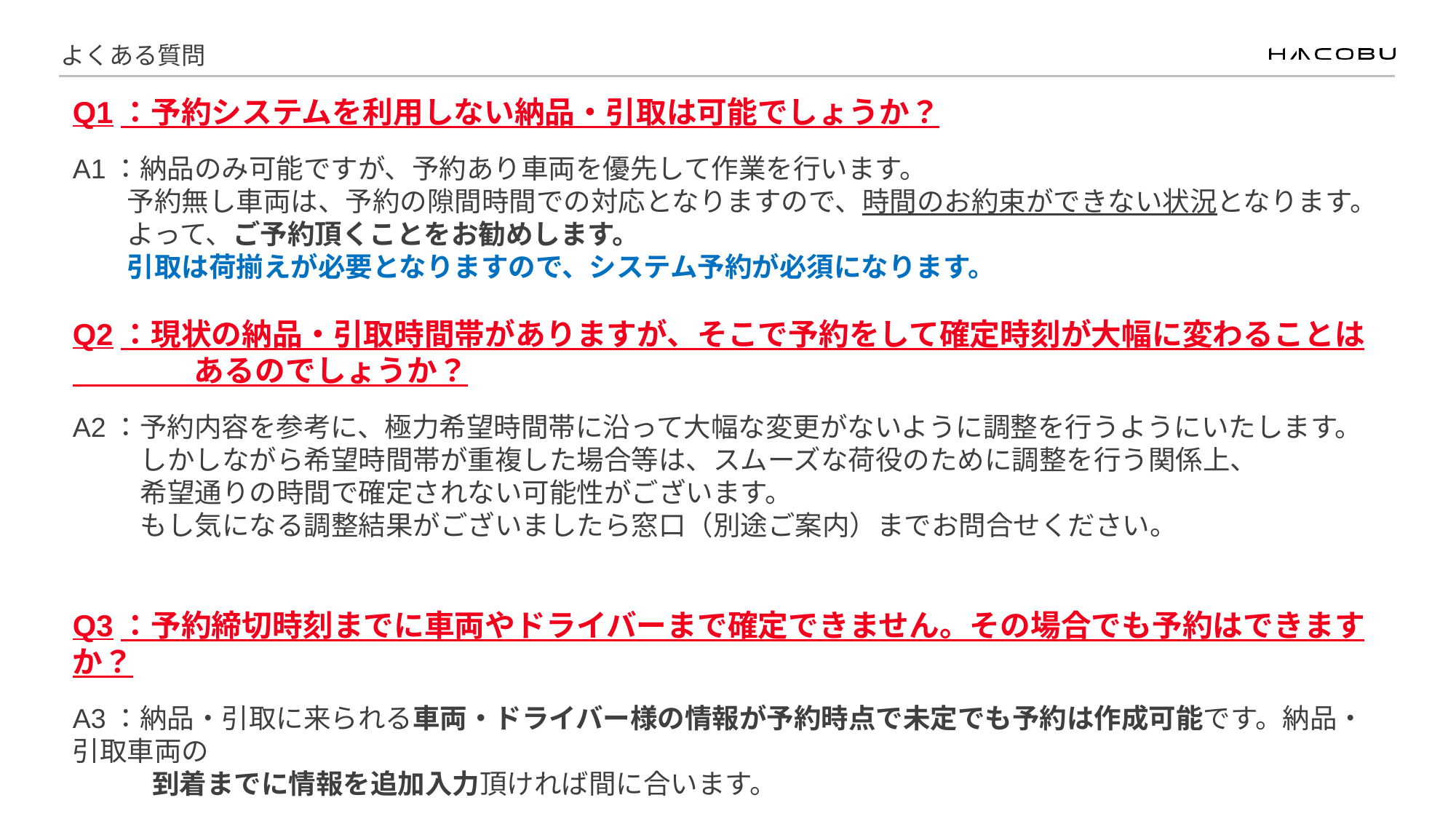

# よくある質問
Q1：予約システムを利用しない納品・引取は可能でしょうか？

A1：納品のみ可能ですが、予約あり車両を優先して作業を行います。
予約無し車両は、予約の隙間時間での対応となりますので、時間のお約束ができない状況となります。
よって、ご予約頂くことをお勧めします。
引取は荷揃えが必要となりますので、システム予約が必須になります。

Q2：現状の納品・引取時間帯がありますが、そこで予約をして確定時刻が大幅に変わることは
　　　　あるのでしょうか？

A2：予約内容を参考に、極力希望時間帯に沿って大幅な変更がないように調整を行うようにいたします。
 しかしながら希望時間帯が重複した場合等は、スムーズな荷役のために調整を行う関係上、
 希望通りの時間で確定されない可能性がございます。
 もし気になる調整結果がございましたら窓口（別途ご案内）までお問合せください。

Q3：予約締切時刻までに車両やドライバーまで確定できません。その場合でも予約はできますか？

A3：納品・引取に来られる車両・ドライバー様の情報が予約時点で未定でも予約は作成可能です。納品・引取車両の
 　　  到着までに情報を追加入力頂ければ間に合います。